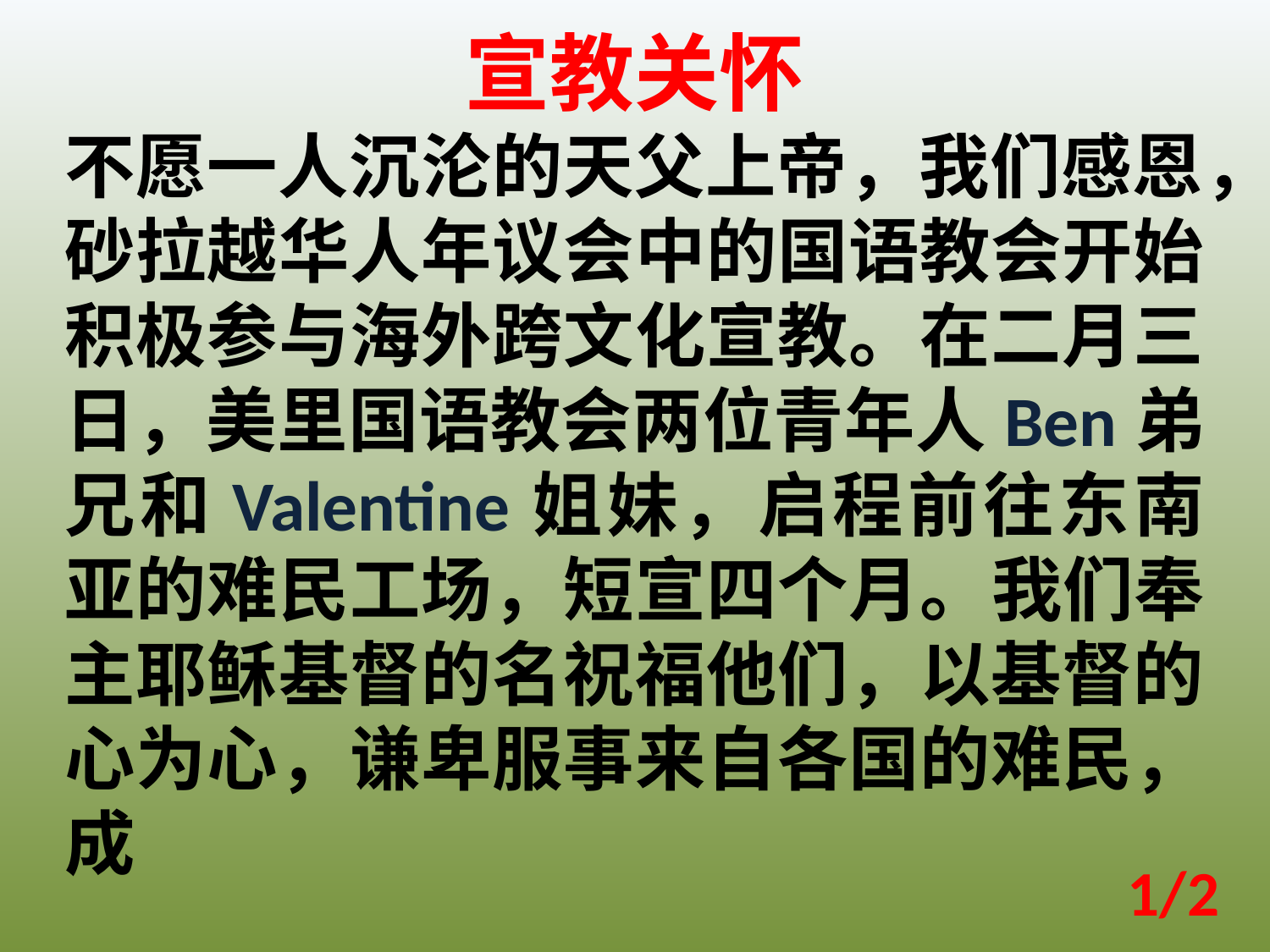

宣教关怀
不愿一人沉沦的天父上帝，我们感恩，砂拉越华人年议会中的国语教会开始积极参与海外跨文化宣教。在二月三日，美里国语教会两位青年人Ben弟兄和Valentine姐妹，启程前往东南亚的难民工场，短宣四个月。我们奉主耶稣基督的名祝福他们，以基督的心为心，谦卑服事来自各国的难民，成
1/2